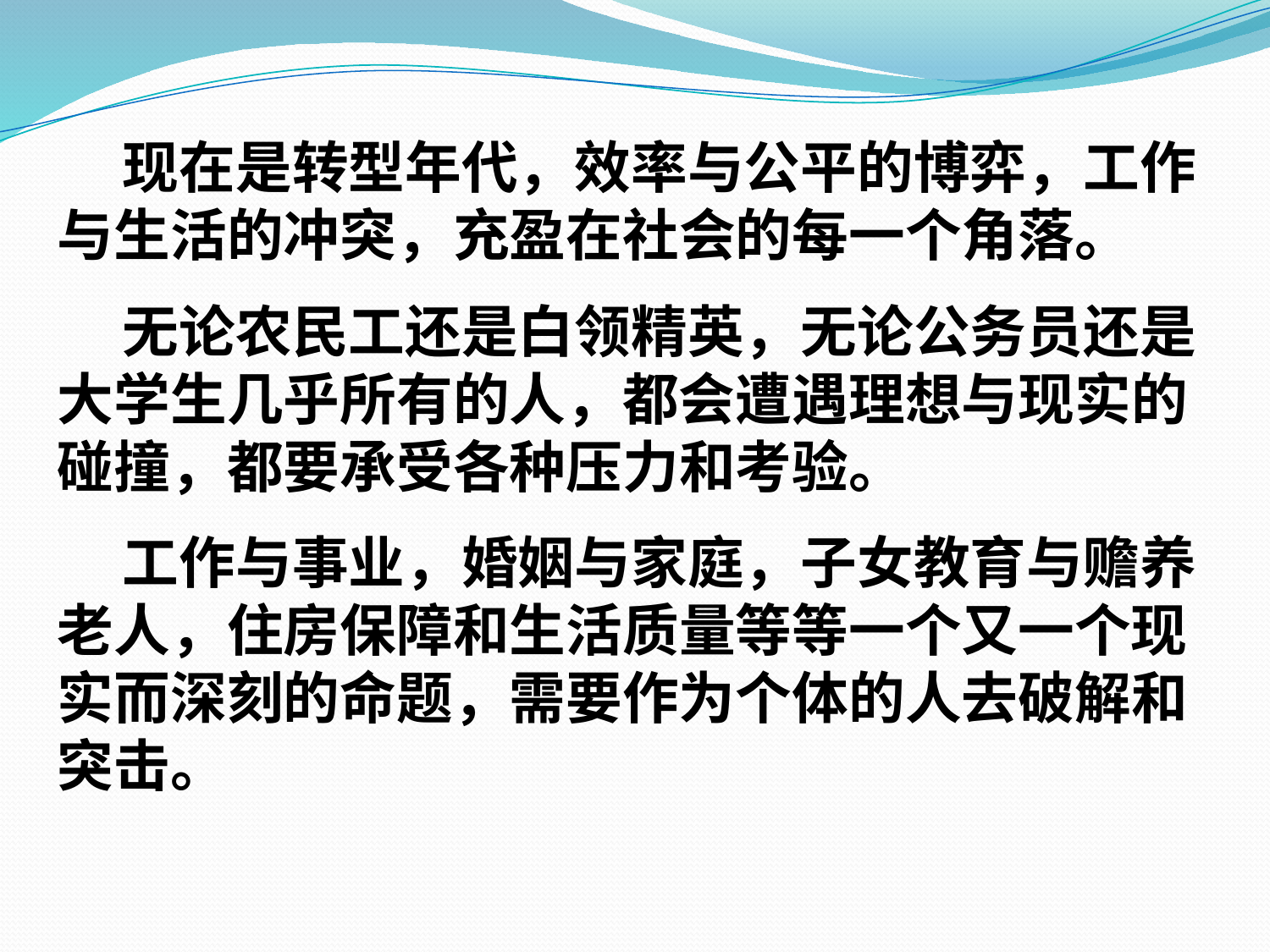

现在是转型年代，效率与公平的博弈，工作与生活的冲突，充盈在社会的每一个角落。
    无论农民工还是白领精英，无论公务员还是大学生几乎所有的人，都会遭遇理想与现实的碰撞，都要承受各种压力和考验。
    工作与事业，婚姻与家庭，子女教育与赡养老人，住房保障和生活质量等等一个又一个现实而深刻的命题，需要作为个体的人去破解和突击。